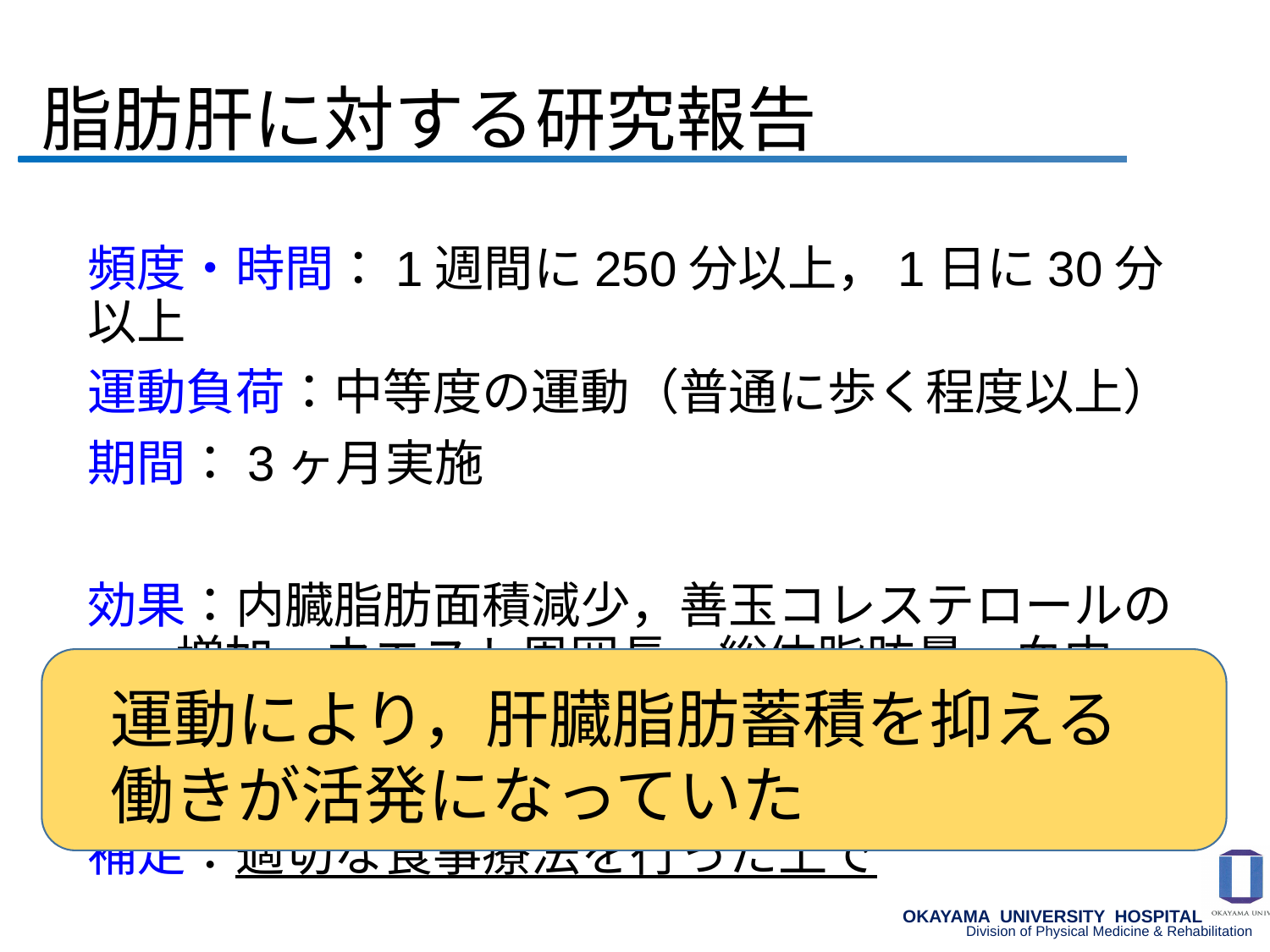

脂肪肝に対する研究報告

頻度・時間：1週間に250分以上，1日に30分以上
運動負荷：中等度の運動（普通に歩く程度以上）
期間：3ヶ月実施

効果：内臓脂肪面積減少，善玉コレステロールの
        増加，ウエスト周囲長，総体脂肪量，血中
        中性脂肪濃度を減少

補足：適切な食事療法を行った上で

運動により，肝臓脂肪蓄積を抑える働きが活発になっていた